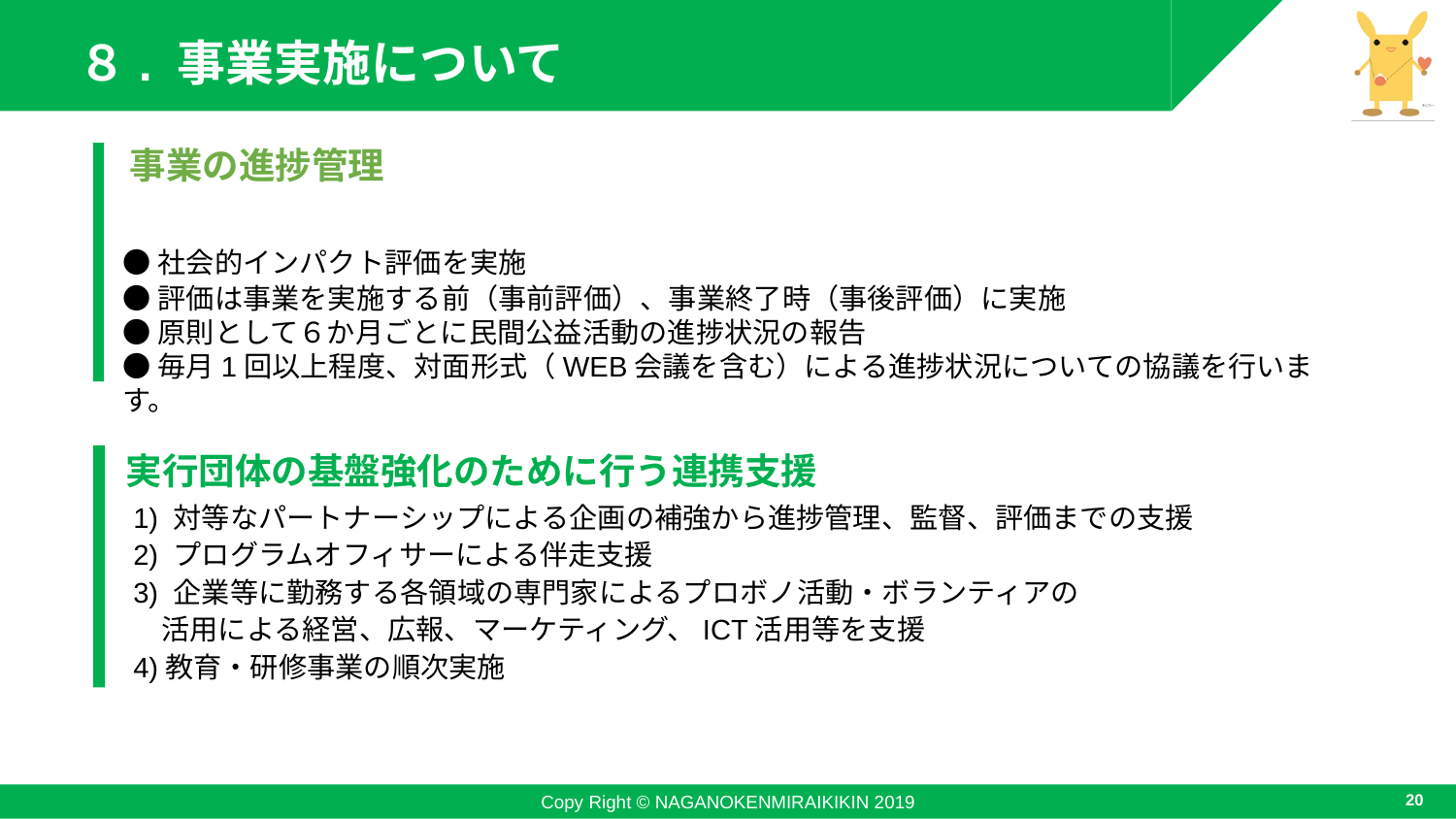

# ８. 事業実施について
事業の進捗管理

●社会的インパクト評価を実施
●評価は事業を実施する前（事前評価）、事業終了時（事後評価）に実施
●原則として６か月ごとに民間公益活動の進捗状況の報告
●毎月1回以上程度、対面形式（WEB会議を含む）による進捗状況についての協議を行います。
実行団体の基盤強化のために行う連携支援

1) 対等なパートナーシップによる企画の補強から進捗管理、監督、評価までの支援
2) プログラムオフィサーによる伴走支援
3) 企業等に勤務する各領域の専門家によるプロボノ活動・ボランティアの
　活用による経営、広報、マーケティング、ICT活用等を支援
4)教育・研修事業の順次実施
20
Copy Right © NAGANOKENMIRAIKIKIN 2019